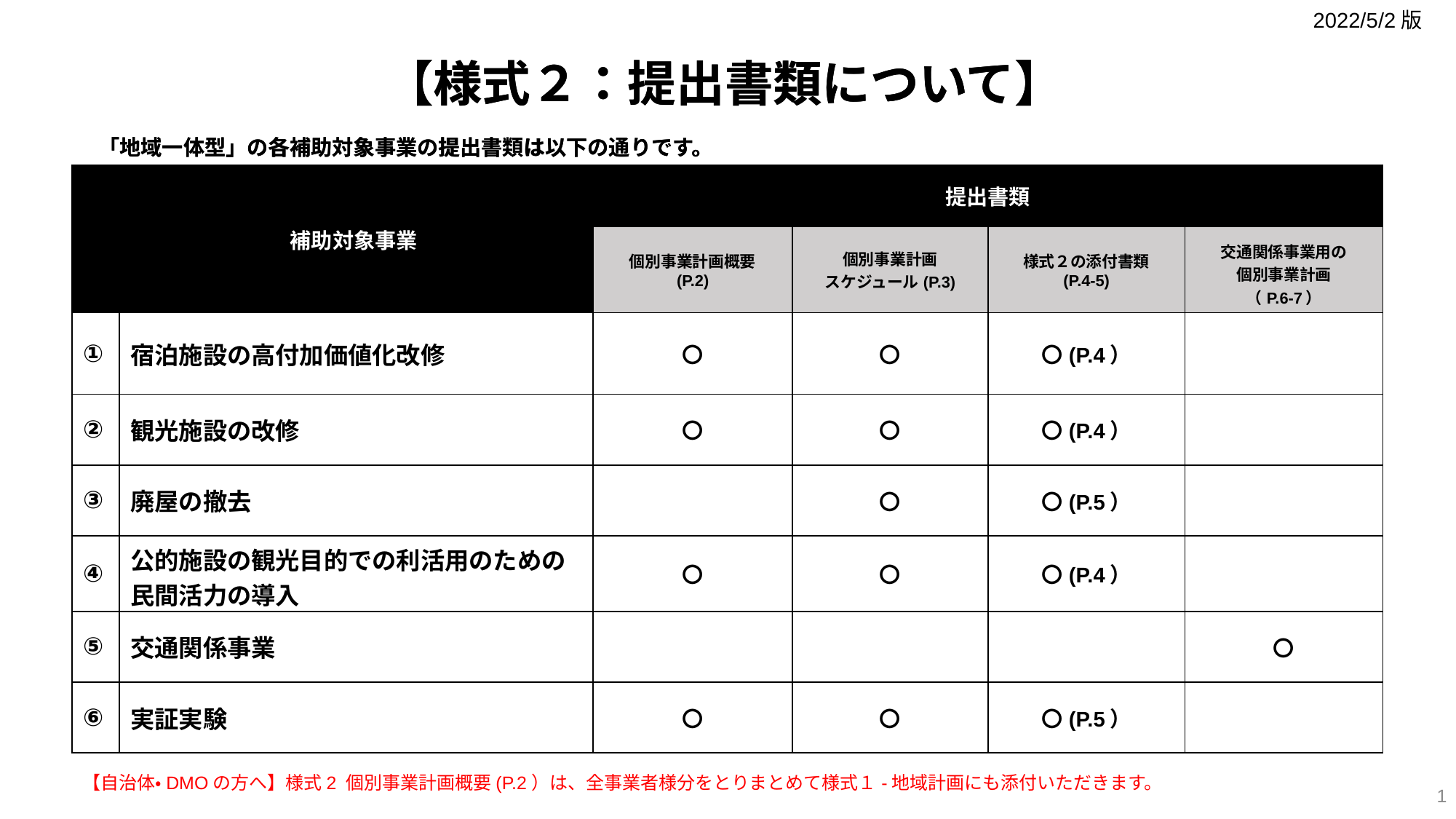

2022/5/2版
【様式２：提出書類について】
【様式２：提出書類について】
「地域一体型」の各補助対象事業の提出書類は以下の通りです。
「地域一体型」の各補助対象事業の提出書類は以下の通りです。
|  | 補助対象事業 | 提出書類 |  |  |  |
| --- | --- | --- | --- | --- | --- |
|  |  | 個別事業計画概要 (P.2) | 個別事業計画 スケジュール(P.3) | 様式２の添付書類 (P.4-5) | 交通関係事業用の 個別事業計画 （P.6-7） |
| ① | 宿泊施設の高付加価値化改修 | 〇 | 〇 | 〇(P.4） |  |
| ② | 観光施設の改修 | 〇 | 〇 | 〇(P.4） |  |
| ③ | 廃屋の撤去 |  | 〇 | 〇(P.5） |  |
| ④ | 公的施設の観光目的での利活用のための 民間活力の導入 | 〇 | 〇 | 〇(P.4） |  |
| ⑤ | 交通関係事業 |  |  |  | 〇 |
| ⑥ | 実証実験 | 〇 | 〇 | 〇(P.5） |  |
【自治体・DMOの方へ】様式2 個別事業計画概要(P.2）は、全事業者様分をとりまとめて様式１-地域計画にも添付いただきます。
1